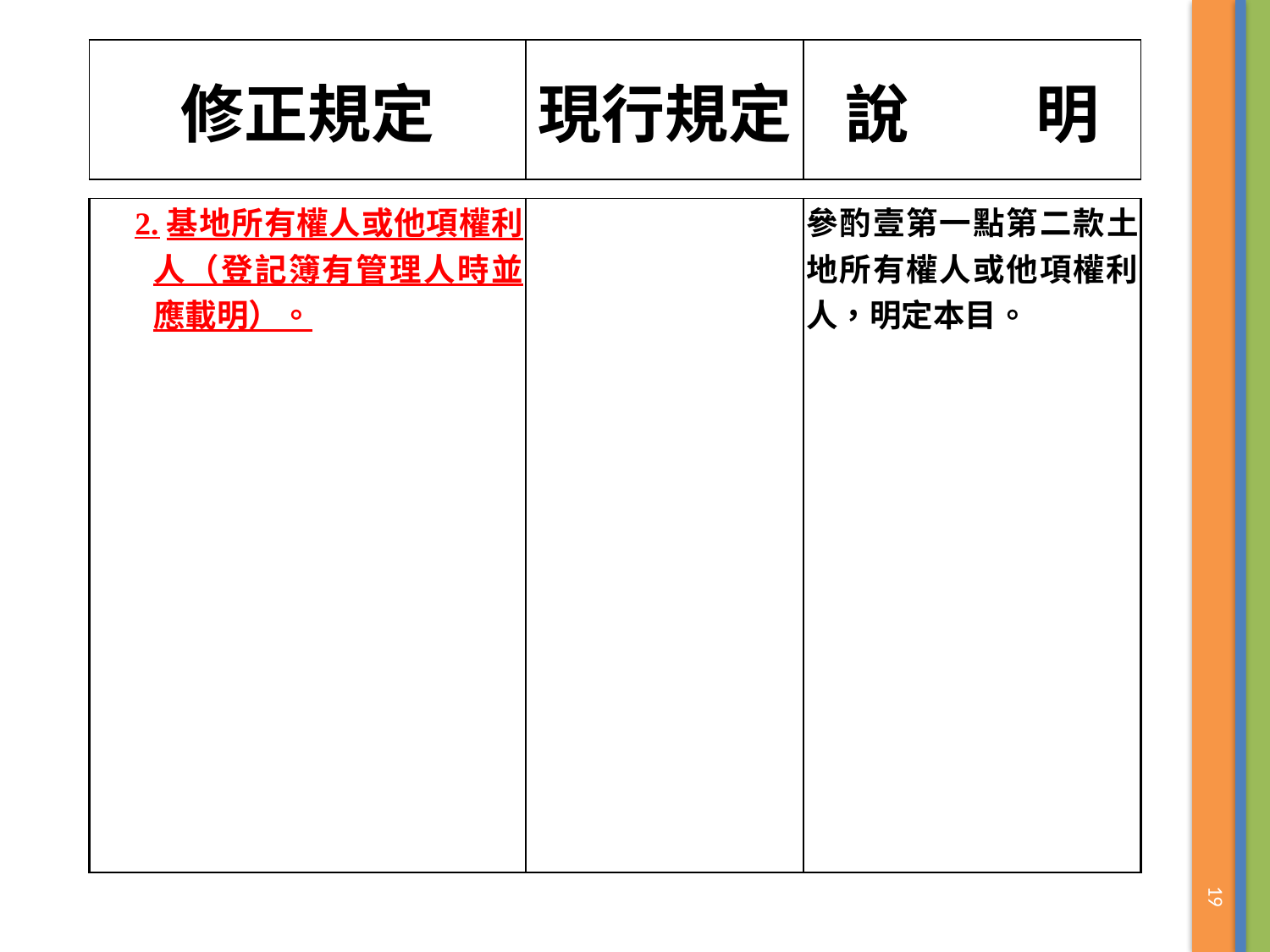

| 修正規定 | 現行規定 | 說　　明 |
| --- | --- | --- |
| 2.基地所有權人或他項權利人（登記簿有管理人時並應載明）。 |  | 參酌壹第一點第二款土地所有權人或他項權利人，明定本目。 |
| --- | --- | --- |
19